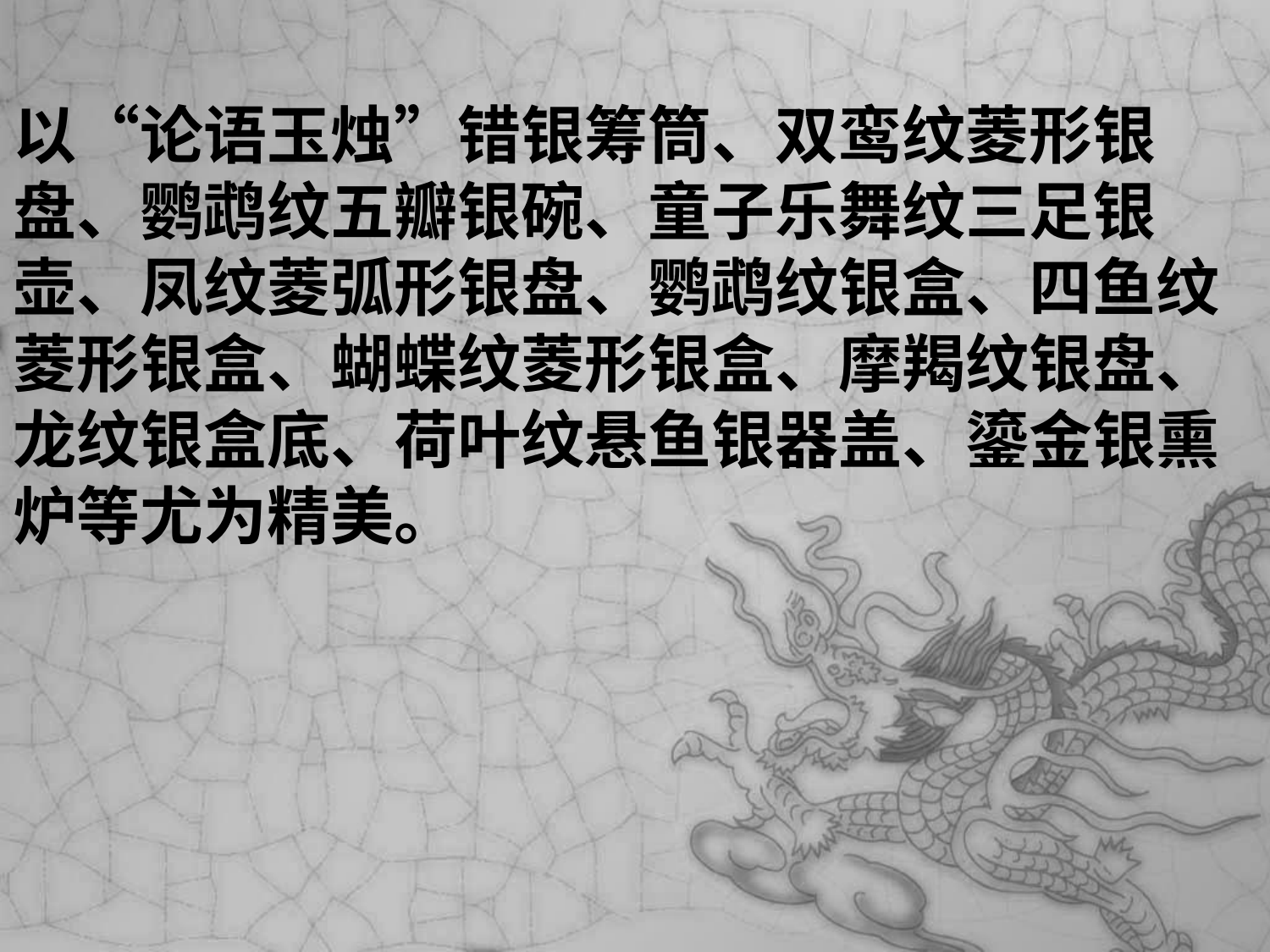

以“论语玉烛”错银筹筒、双鸾纹菱形银盘、鹦鹉纹五瓣银碗、童子乐舞纹三足银壶、凤纹菱弧形银盘、鹦鹉纹银盒、四鱼纹菱形银盒、蝴蝶纹菱形银盒、摩羯纹银盘、龙纹银盒底、荷叶纹悬鱼银器盖、鎏金银熏炉等尤为精美。